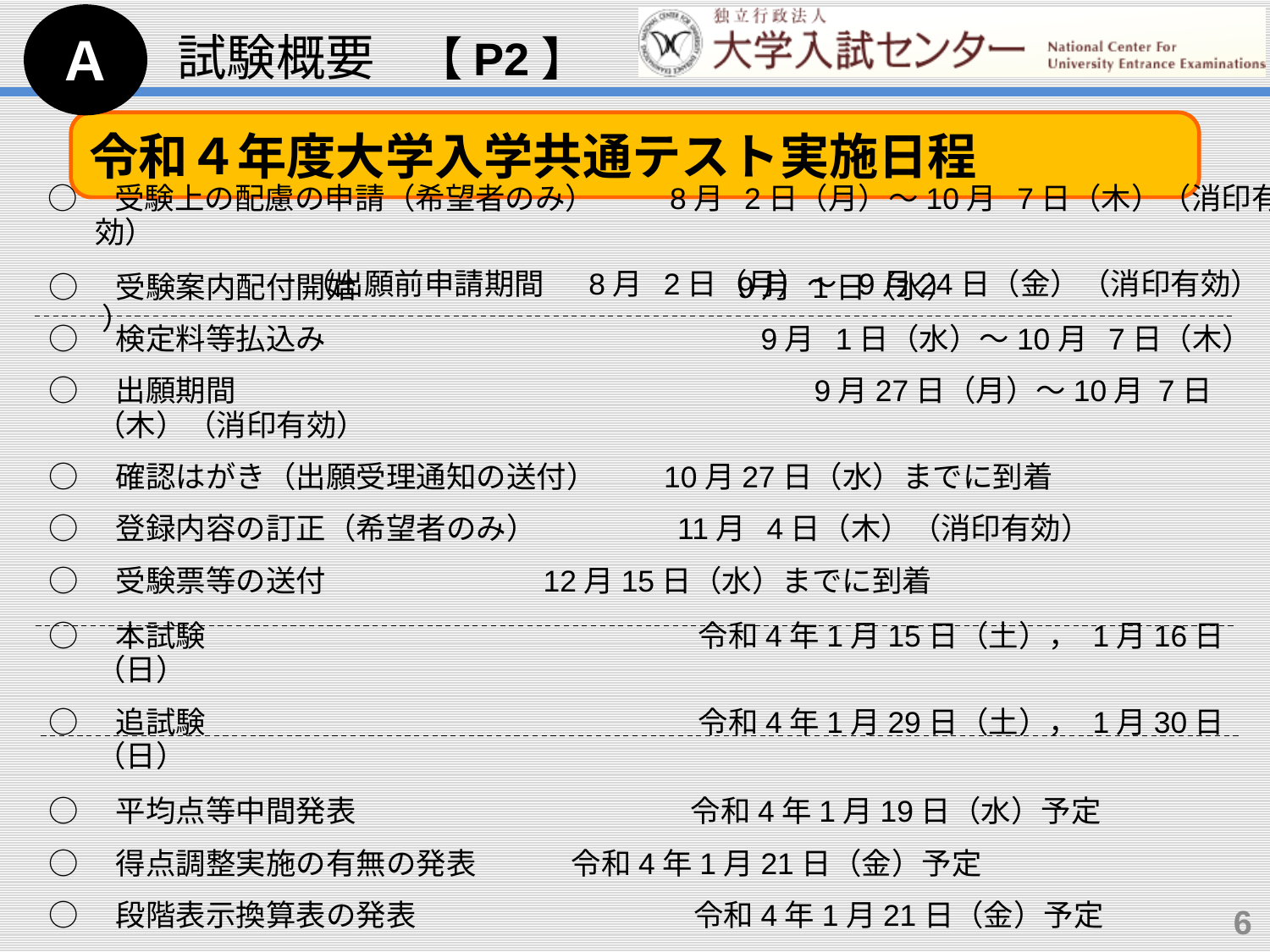

Ａ
試験概要　【P2】
令和４年度大学入学共通テスト実施日程
○　受験上の配慮の申請（希望者のみ）　　 8月  2日（月）～10月  7日（木）（消印有効）
 　　                           （出願前申請期間　 8月  2日（月）～  9月24日（金）（消印有効） ）

○　受験案内配付開始　　　　　　　　　　  　　9月  1日（水）
○　検定料等払込み　　　　　　　　　　　　 　　9月  1日（水）～10月  7日（木）
○　出願期間　　　　　　　　　　　　　　　　　　　9月27日（月）～10月 7日（木）（消印有効）
○　確認はがき（出願受理通知の送付）　　10月27日（水）までに到着
○　登録内容の訂正（希望者のみ）　　　　  11月  4日（木）（消印有効）
○　受験票等の送付                               12月15日（水）までに到着
○　本試験         　　　　　　　　　　　　　      令和4年1月15日（土）， 1月16日（日）
○　追試験         　　　　　　　　　　　　　      令和4年1月29日（土）， 1月30日（日）
○　平均点等中間発表　　　　　　　　　　     令和4年1月19日（水）予定
○　得点調整実施の有無の発表              令和4年1月21日（金）予定
○　段階表示換算表の発表　　　　　　　　　 令和4年1月21日（金）予定

6